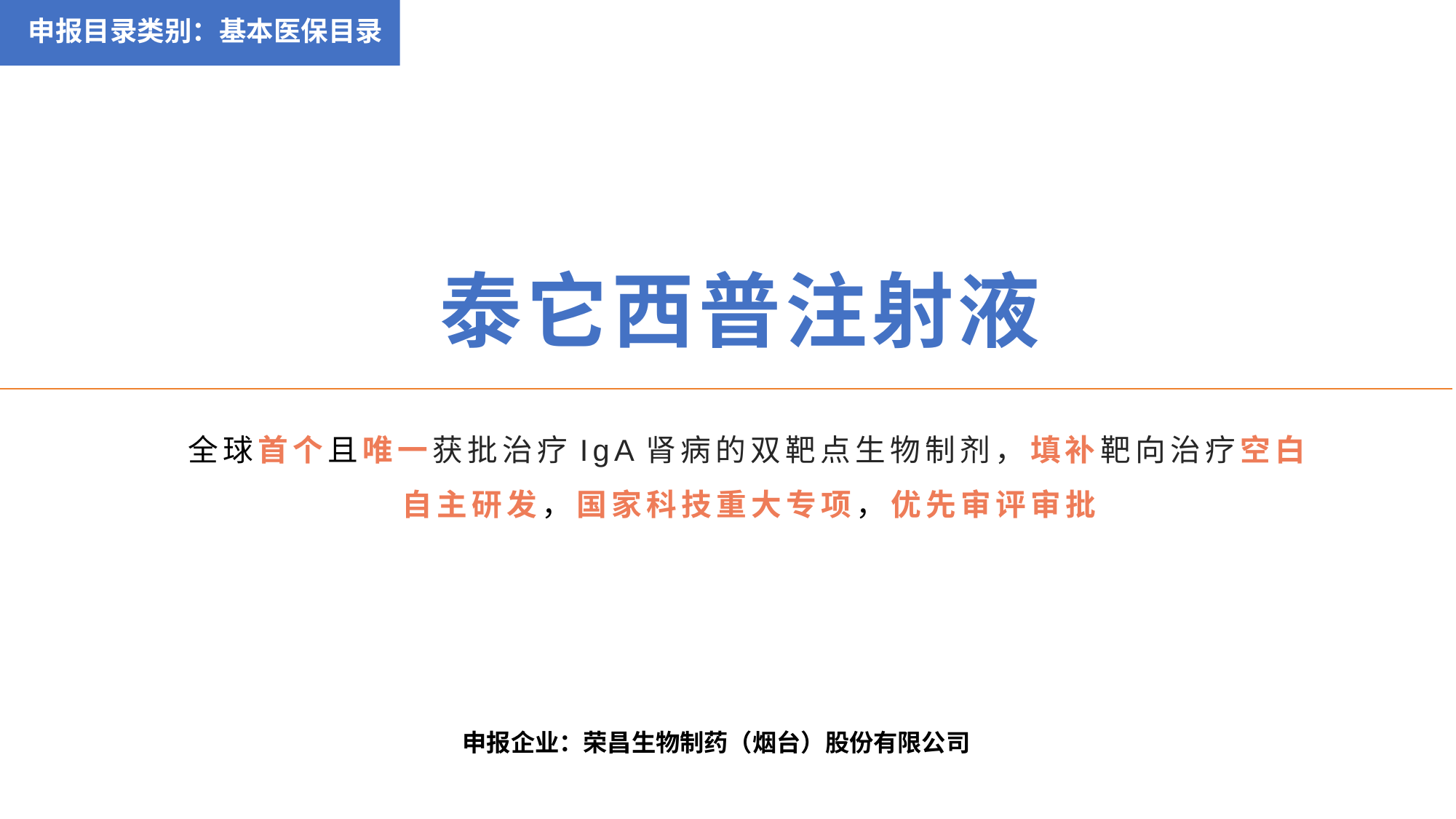

申报目录类别：基本医保目录
# 泰它西普注射液
全球首个且唯一获批治疗IgA肾病的双靶点生物制剂，填补靶向治疗空白
自主研发，国家科技重大专项，优先审评审批

申报企业：荣昌生物制药（烟台）股份有限公司